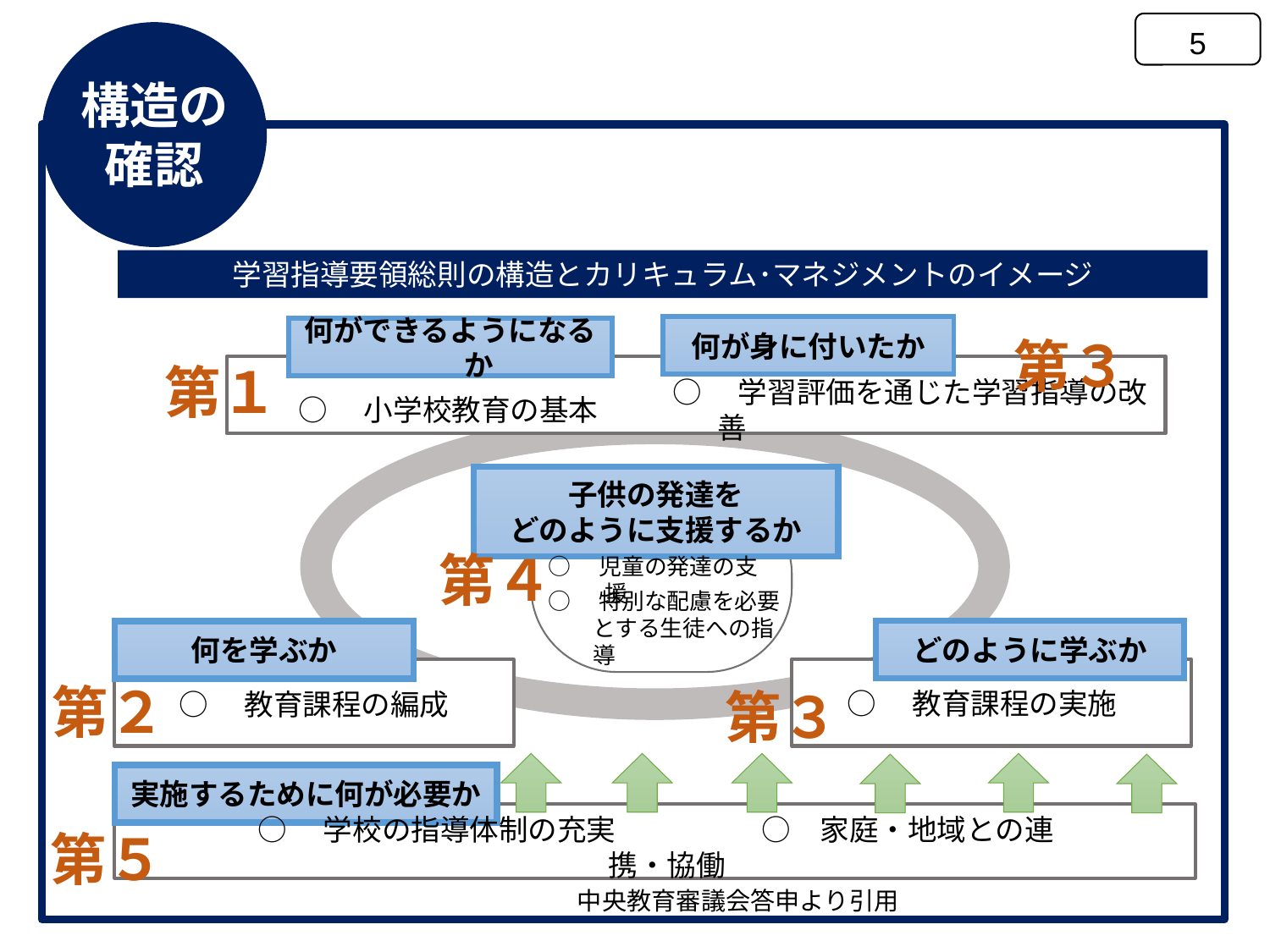

5

構造の
確認

学習指導要領総則の構造とカリキュラム･マネジメントのイメージ
何が身に付いたか
何ができるようになるか
第３
第１

○　小学校教育の基本
○　学習評価を通じた学習指導の改善

子供の発達を
どのように支援するか

第４
○　児童の発達の支援
○　特別な配慮を必要とする生徒への指導
どのように学ぶか
何を学ぶか
○　教育課程の実施

第２
第３
○　教育課程の編成

実施するために何が必要か

○　学校の指導体制の充実　　　　　○　家庭・地域との連携・協働
第５
中央教育審議会答申より引用